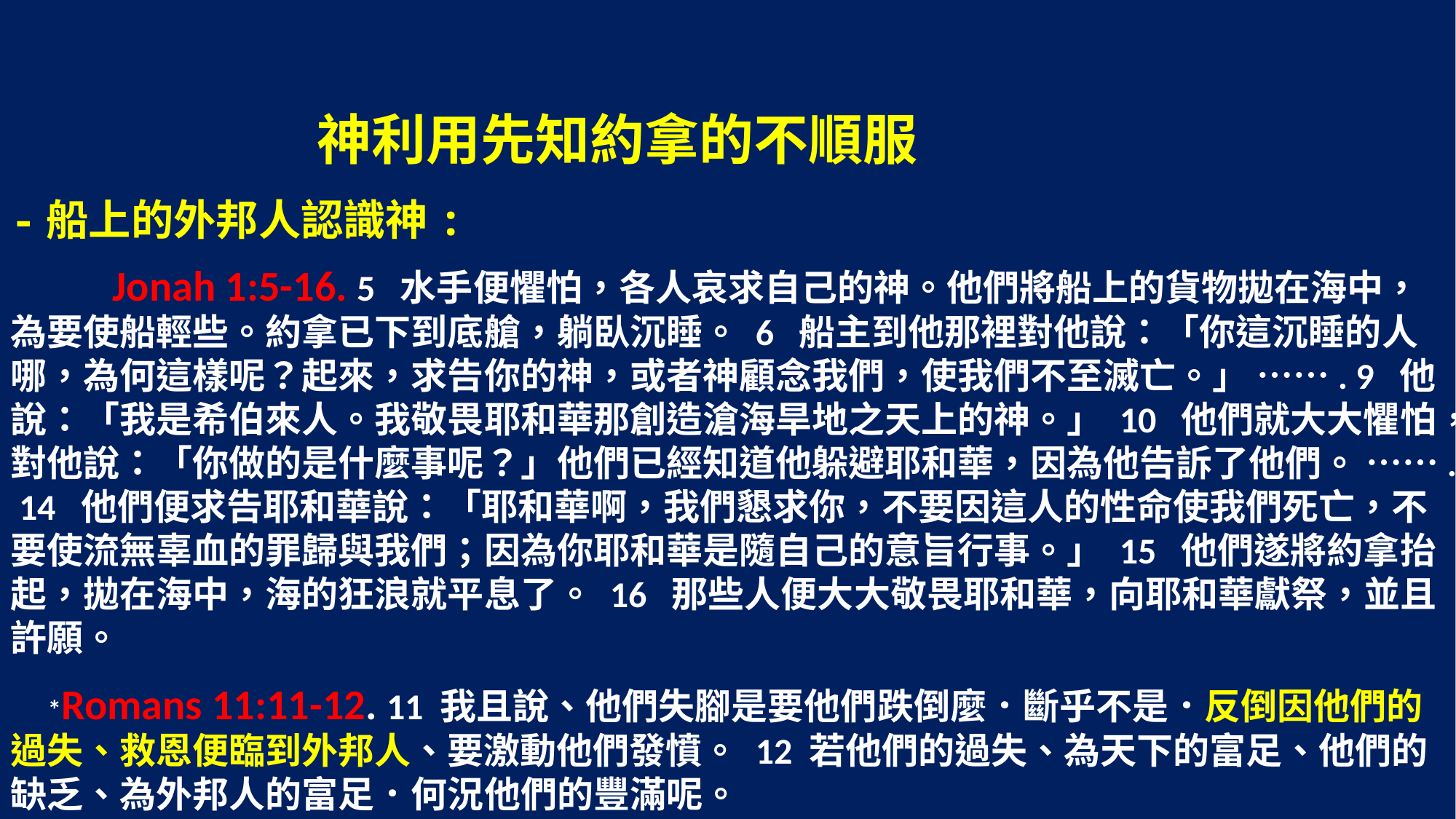

神利用先知約拿的不順服

-船上的外邦人認識神:

    Jonah 1:5-16. 5  水手便懼怕，各人哀求自己的神。他們將船上的貨物拋在海中，為要使船輕些。約拿已下到底艙，躺臥沉睡。 6  船主到他那裡對他說：「你這沉睡的人哪，為何這樣呢？起來，求告你的神，或者神顧念我們，使我們不至滅亡。」 ……. 9  他說：「我是希伯來人。我敬畏耶和華那創造滄海旱地之天上的神。」 10  他們就大大懼怕，對他說：「你做的是什麼事呢？」他們已經知道他躲避耶和華，因為他告訴了他們。 ……. 14  他們便求告耶和華說：「耶和華啊，我們懇求你，不要因這人的性命使我們死亡，不要使流無辜血的罪歸與我們；因為你耶和華是隨自己的意旨行事。」 15  他們遂將約拿抬起，拋在海中，海的狂浪就平息了。 16  那些人便大大敬畏耶和華，向耶和華獻祭，並且許願。

      *Romans 11:11-12. 11 我且說、他們失腳是要他們跌倒麼．斷乎不是．反倒因他們的過失、救恩便臨到外邦人、要激動他們發憤。 12 若他們的過失、為天下的富足、他們的缺乏、為外邦人的富足．何況他們的豐滿呢。